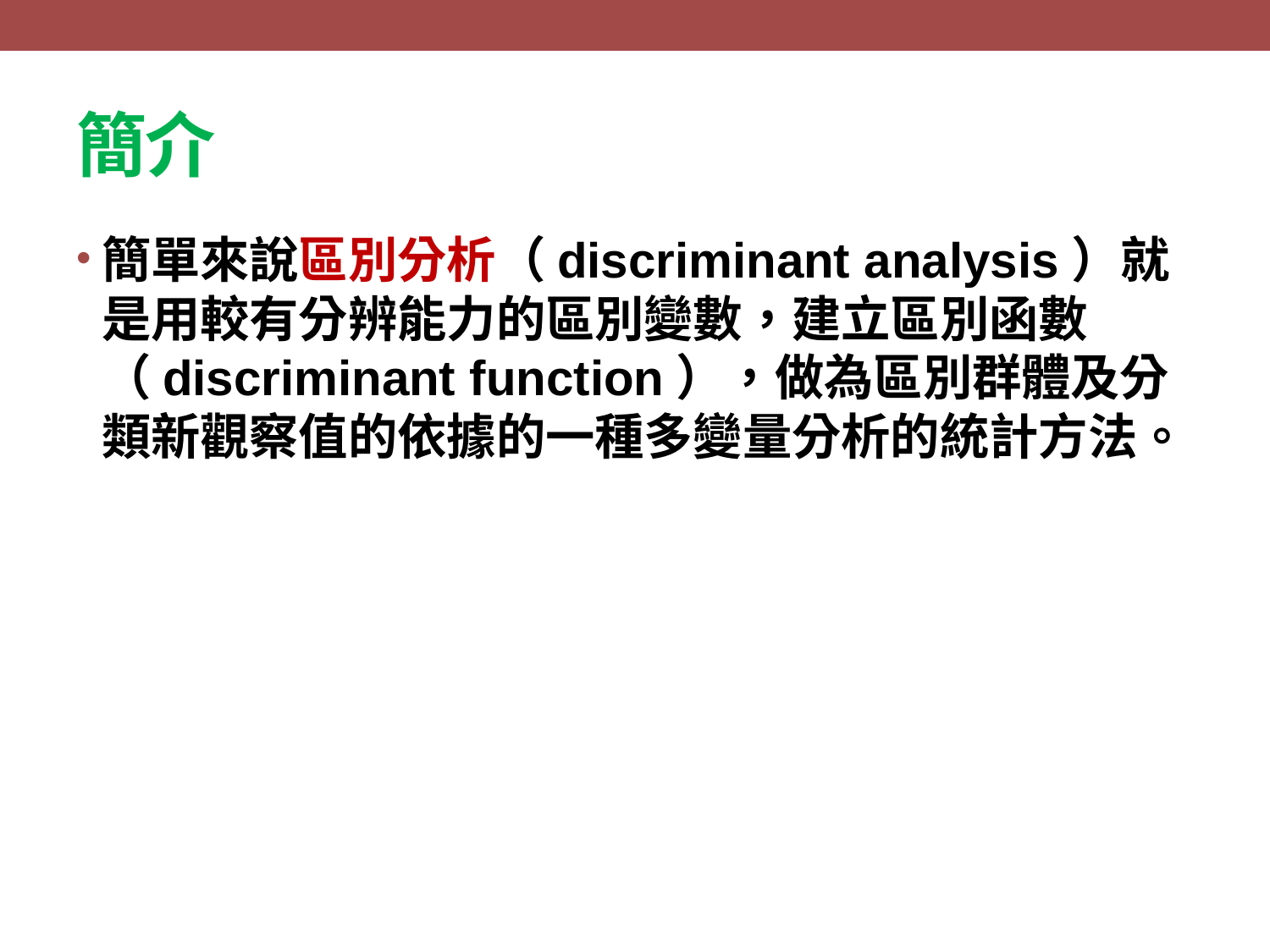

# 簡介
簡單來說區別分析（discriminant analysis）就是用較有分辨能力的區別變數，建立區別函數（discriminant function），做為區別群體及分類新觀察值的依據的一種多變量分析的統計方法。